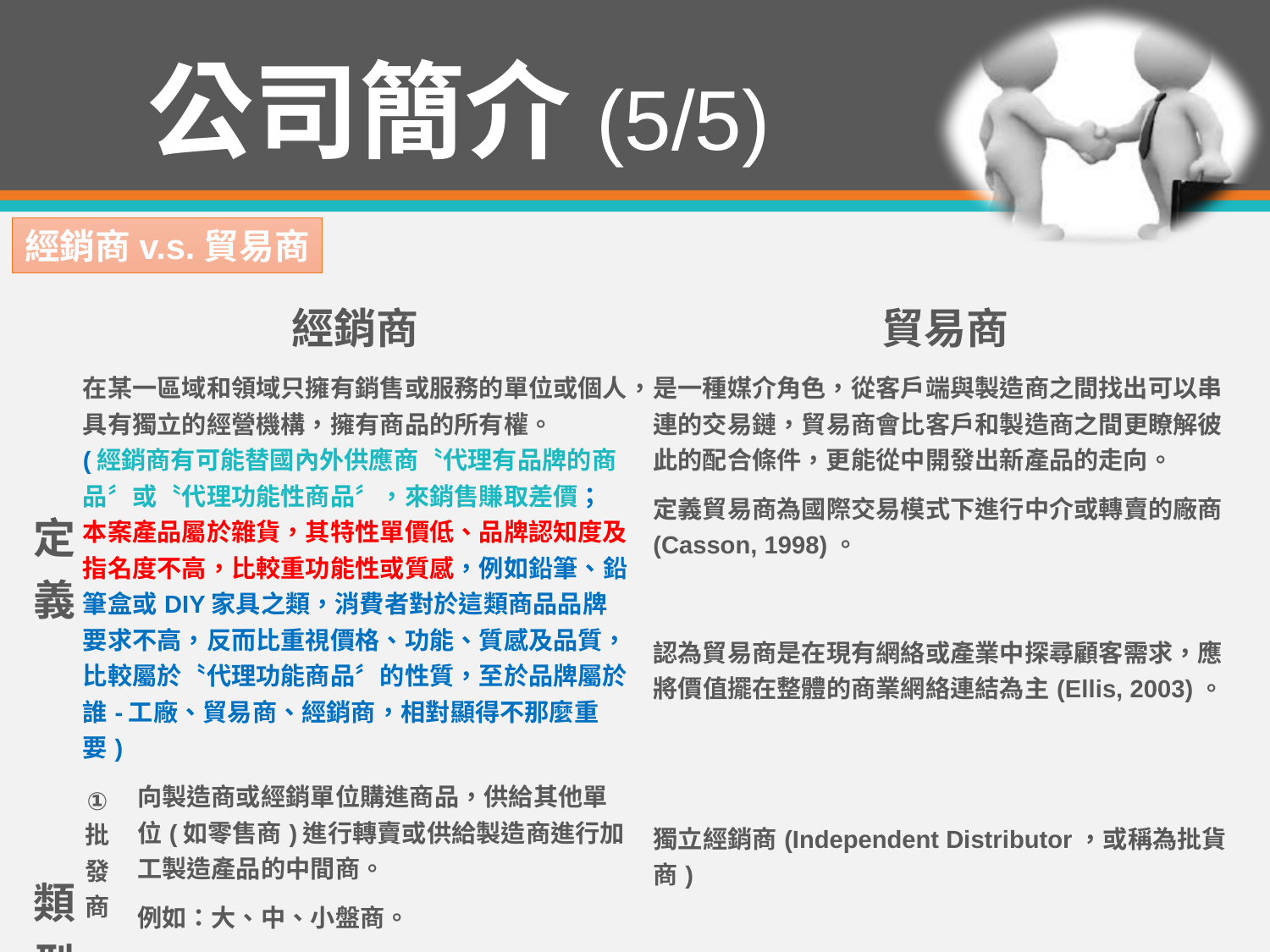

# 公司簡介(5/5)
經銷商v.s.貿易商
|  | 經銷商 |  | 貿易商 |
| --- | --- | --- | --- |
| 定義 | 在某一區域和領域只擁有銷售或服務的單位或個人，具有獨立的經營機構，擁有商品的所有權。 (經銷商有可能替國內外供應商〝代理有品牌的商品〞或〝代理功能性商品〞，來銷售賺取差價； 本案產品屬於雜貨，其特性單價低、品牌認知度及指名度不高，比較重功能性或質感，例如鉛筆、鉛筆盒或DIY家具之類，消費者對於這類商品品牌要求不高，反而比重視價格、功能、質感及品質，比較屬於〝代理功能商品〞的性質，至於品牌屬於誰-工廠、貿易商、經銷商，相對顯得不那麼重要) |  | 是一種媒介角色，從客戶端與製造商之間找出可以串連的交易鏈，貿易商會比客戶和製造商之間更瞭解彼此的配合條件，更能從中開發出新產品的走向。 |
|  |  |  | 定義貿易商為國際交易模式下進行中介或轉賣的廠商(Casson, 1998)。 |
|  |  |  | 認為貿易商是在現有網絡或產業中探尋顧客需求，應將價值擺在整體的商業網絡連結為主(Ellis, 2003)。 |
| 類型 | ① 批發商 | 向製造商或經銷單位購進商品，供給其他單位(如零售商)進行轉賣或供給製造商進行加工製造產品的中間商。 | 獨立經銷商(Independent Distributor，或稱為批貨商) |
|  |  | 例如：大、中、小盤商。 |  |
|  | ②零售商 | 把商品直接銷售給最終消費者，以供應消費者個人或家庭消費的中間商。 | 授權經銷商(Franchised Distributor，或稱為代理商)。 |
|  |  | 例如：購物中心、連鎖店等。 |  |